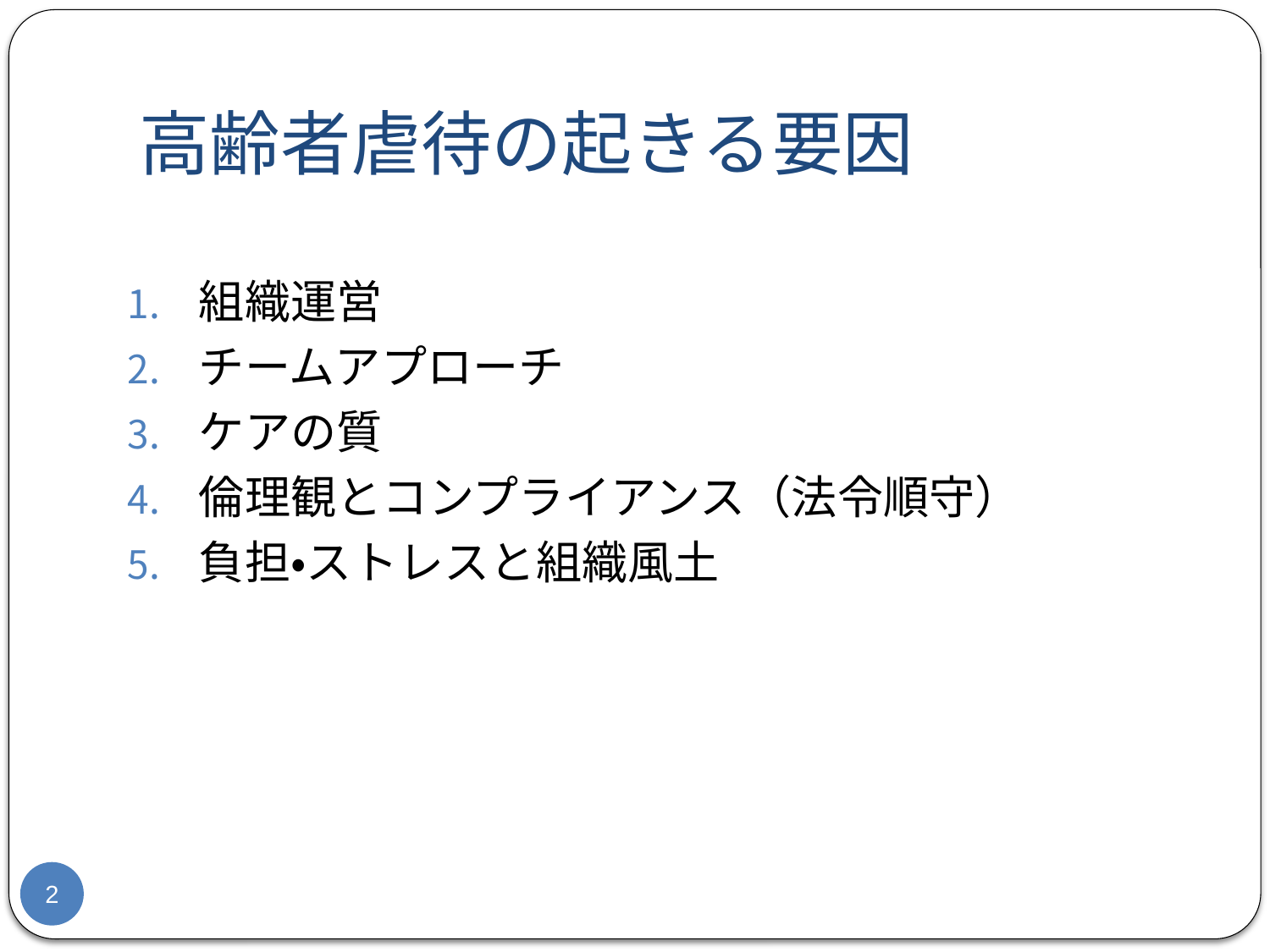

# 高齢者虐待の起きる要因

組織運営
チームアプローチ
ケアの質
倫理観とコンプライアンス（法令順守）
負担・ストレスと組織風土
2